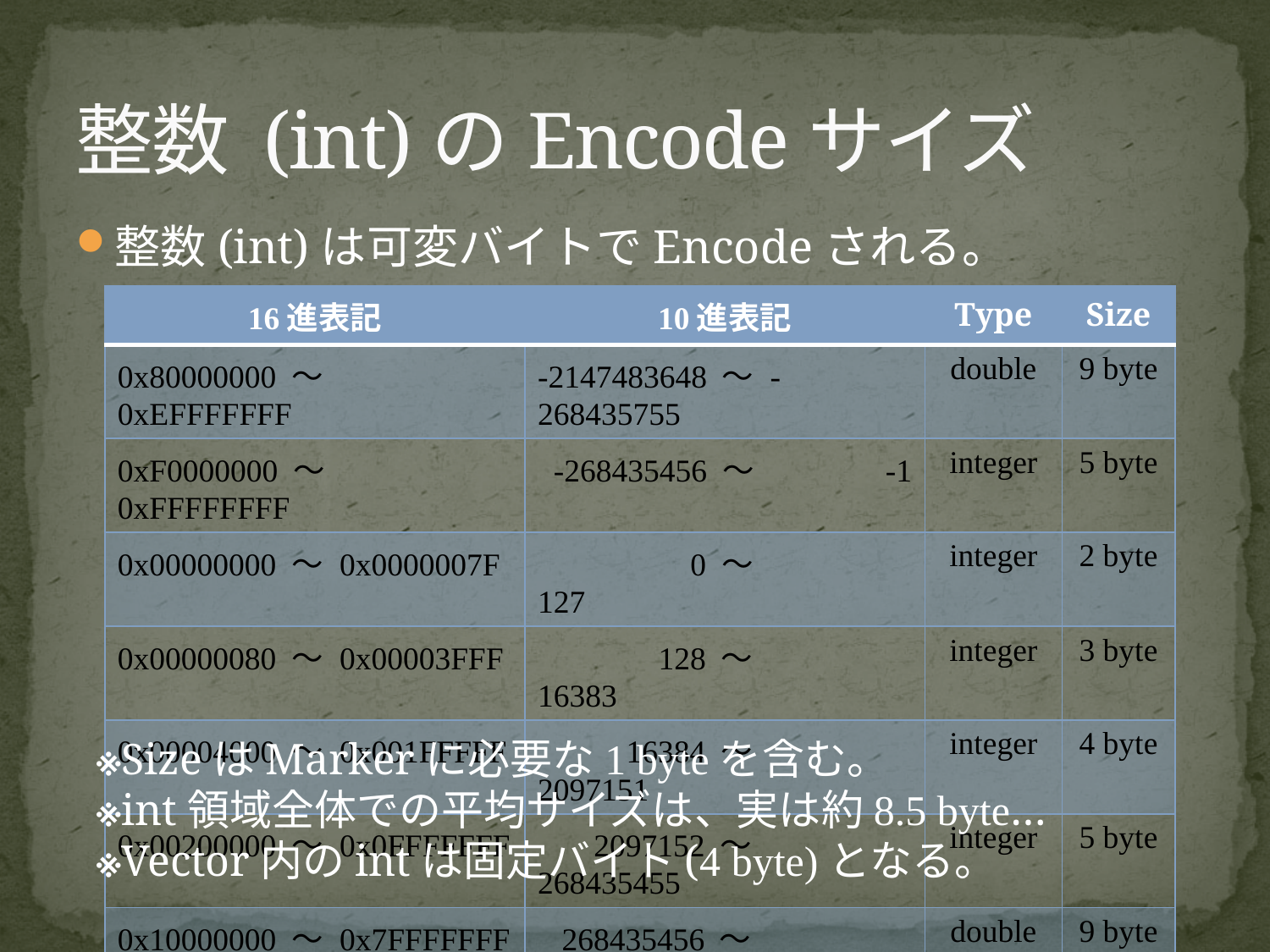

# 整数 (int)のEncodeサイズ
整数(int)は可変バイトでEncodeされる。

| 16進表記 | 10進表記 | Type | Size |
| --- | --- | --- | --- |
| 0x80000000 ～ 0xEFFFFFFF | -2147483648 ～ -268435755 | double | 9 byte |
| 0xF0000000 ～ 0xFFFFFFFF | -268435456 ～ -1 | integer | 5 byte |
| 0x00000000 ～ 0x0000007F | 0 ～ 127 | integer | 2 byte |
| 0x00000080 ～ 0x00003FFF | 128 ～ 16383 | integer | 3 byte |
| 0x00004000 ～ 0x001FFFFF | 16384 ～ 2097151 | integer | 4 byte |
| 0x00200000 ～ 0x0FFFFFFF | 2097152 ～ 268435455 | integer | 5 byte |
| 0x10000000 ～ 0x7FFFFFFF | 268435456 ～ 2147483647 | double | 9 byte |
※SizeはMarkerに必要な1 byteを含む。
※int領域全体での平均サイズは、実は約8.5 byte…
※Vector内のintは固定バイト(4 byte)となる。